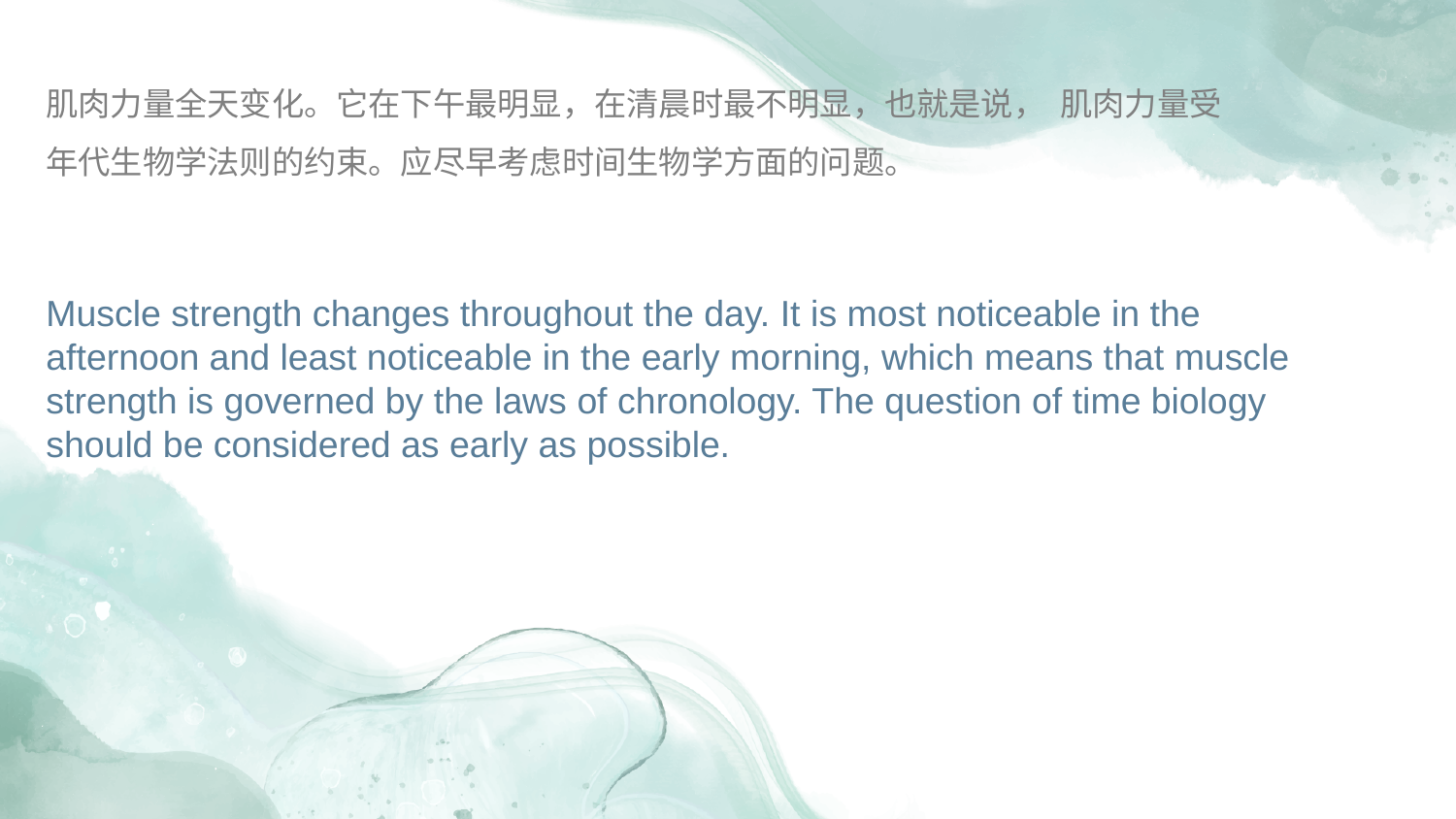

肌肉力量全天变化。它在下午最明显，在清晨时最不明显，也就是说，  肌肉力量受年代生物学法则的约束。应尽早考虑时间生物学方面的问题。
Muscle strength changes throughout the day. It is most noticeable in the afternoon and least noticeable in the early morning, which means that muscle strength is governed by the laws of chronology. The question of time biology should be considered as early as possible.